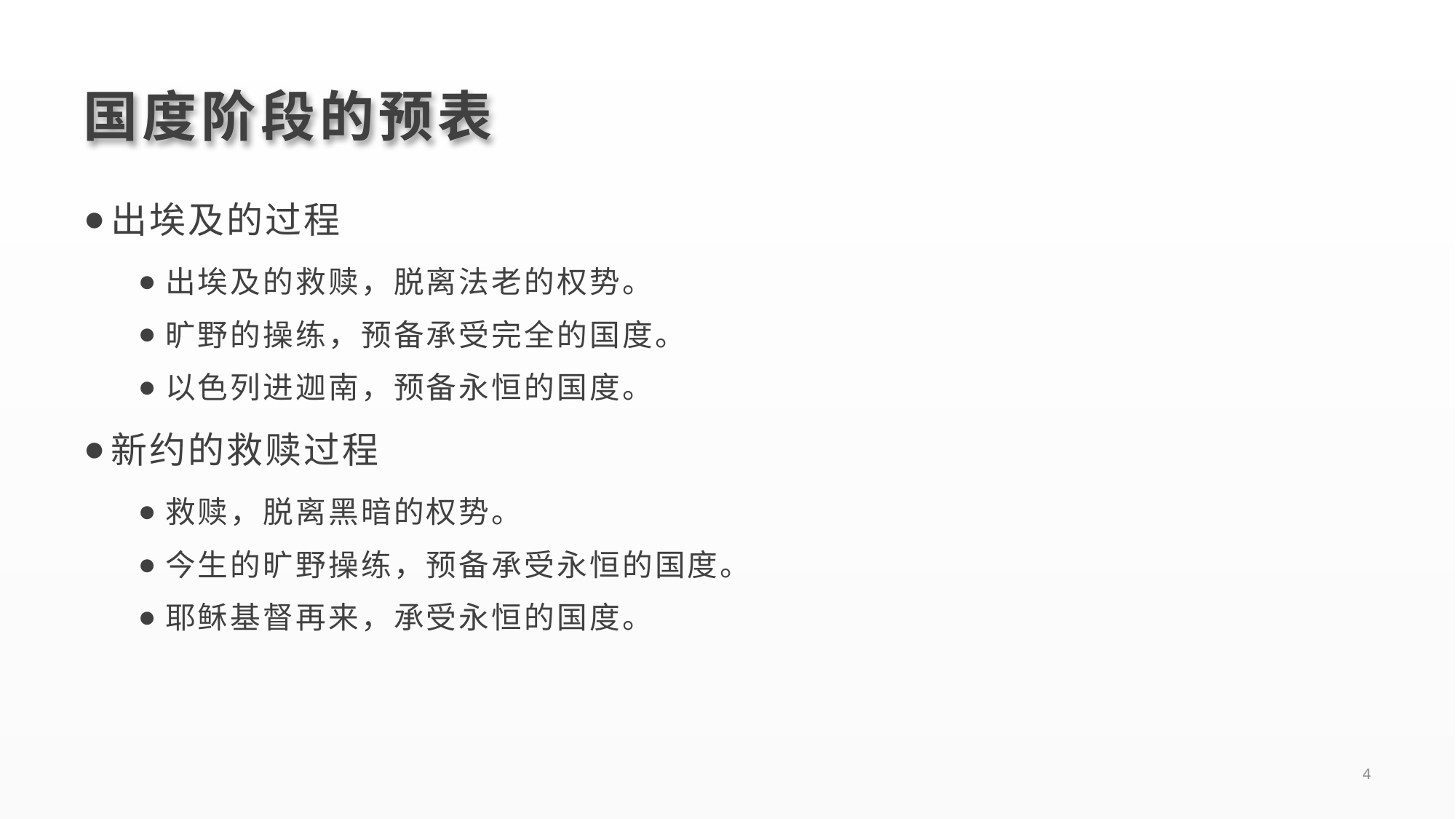

# 国度阶段的预表
出埃及的过程
出埃及的救赎，脱离法老的权势。
旷野的操练，预备承受完全的国度。
以色列进迦南，预备永恒的国度。
新约的救赎过程
救赎，脱离黑暗的权势。
今生的旷野操练，预备承受永恒的国度。
耶稣基督再来，承受永恒的国度。
4